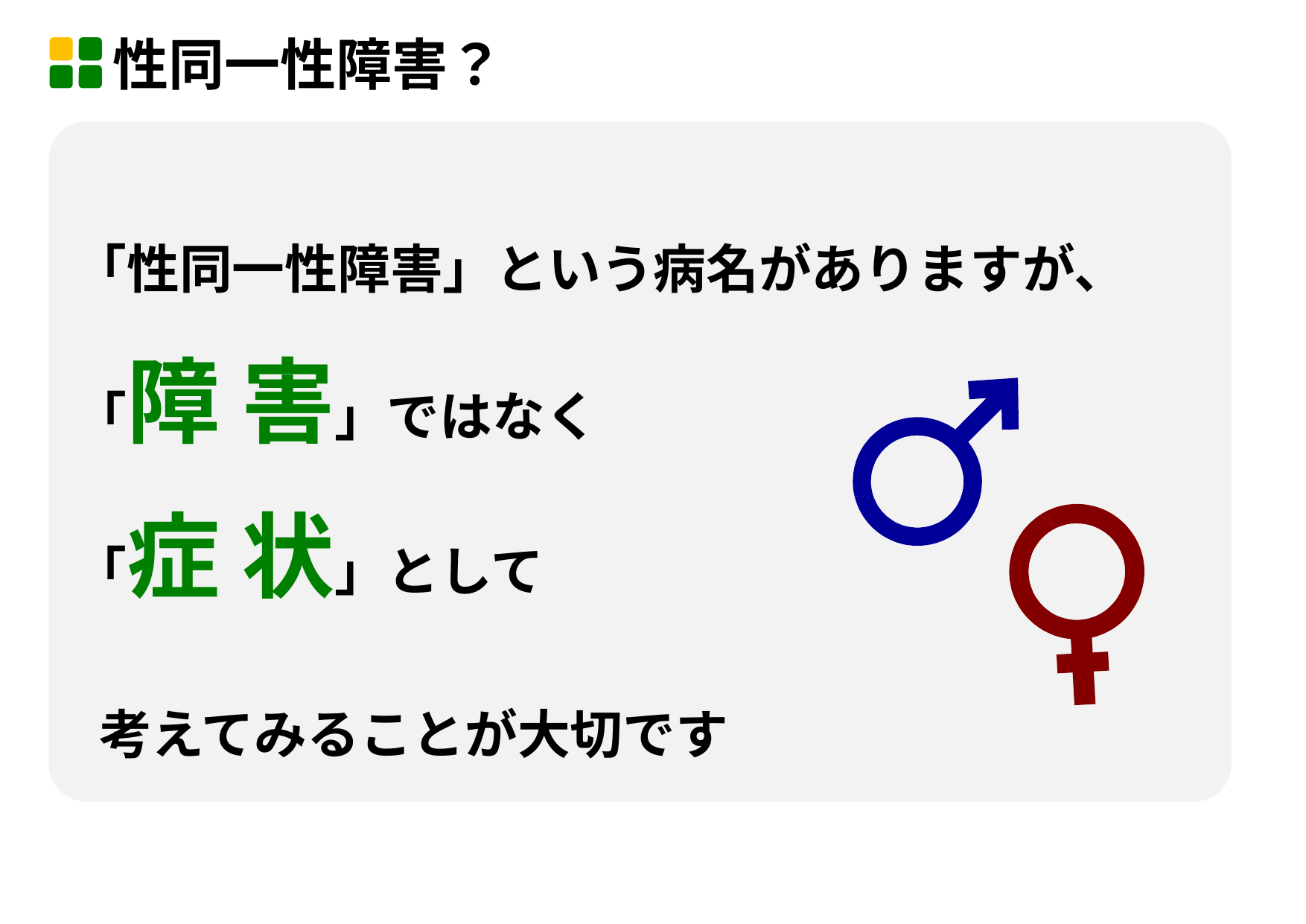

性同一性障害？

「性同一性障害」という病名がありますが、
「障 害」ではなく
「症 状」として
 考えてみることが大切です